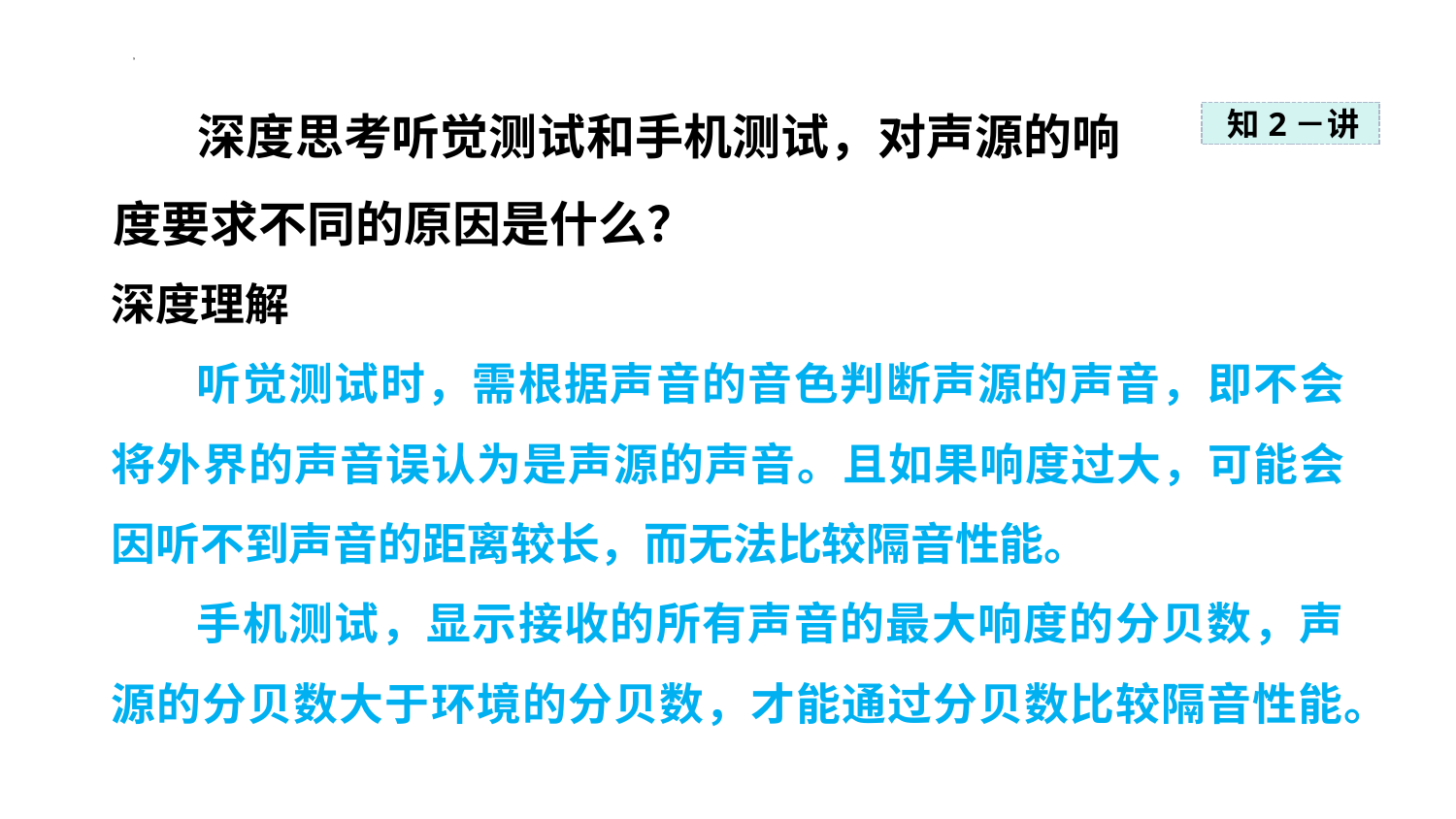

深度思考听觉测试和手机测试，对声源的响度要求不同的原因是什么？
知2－讲

深度理解
听觉测试时，需根据声音的音色判断声源的声音，即不会将外界的声音误认为是声源的声音。且如果响度过大，可能会因听不到声音的距离较长，而无法比较隔音性能。
手机测试，显示接收的所有声音的最大响度的分贝数，声源的分贝数大于环境的分贝数，才能通过分贝数比较隔音性能。